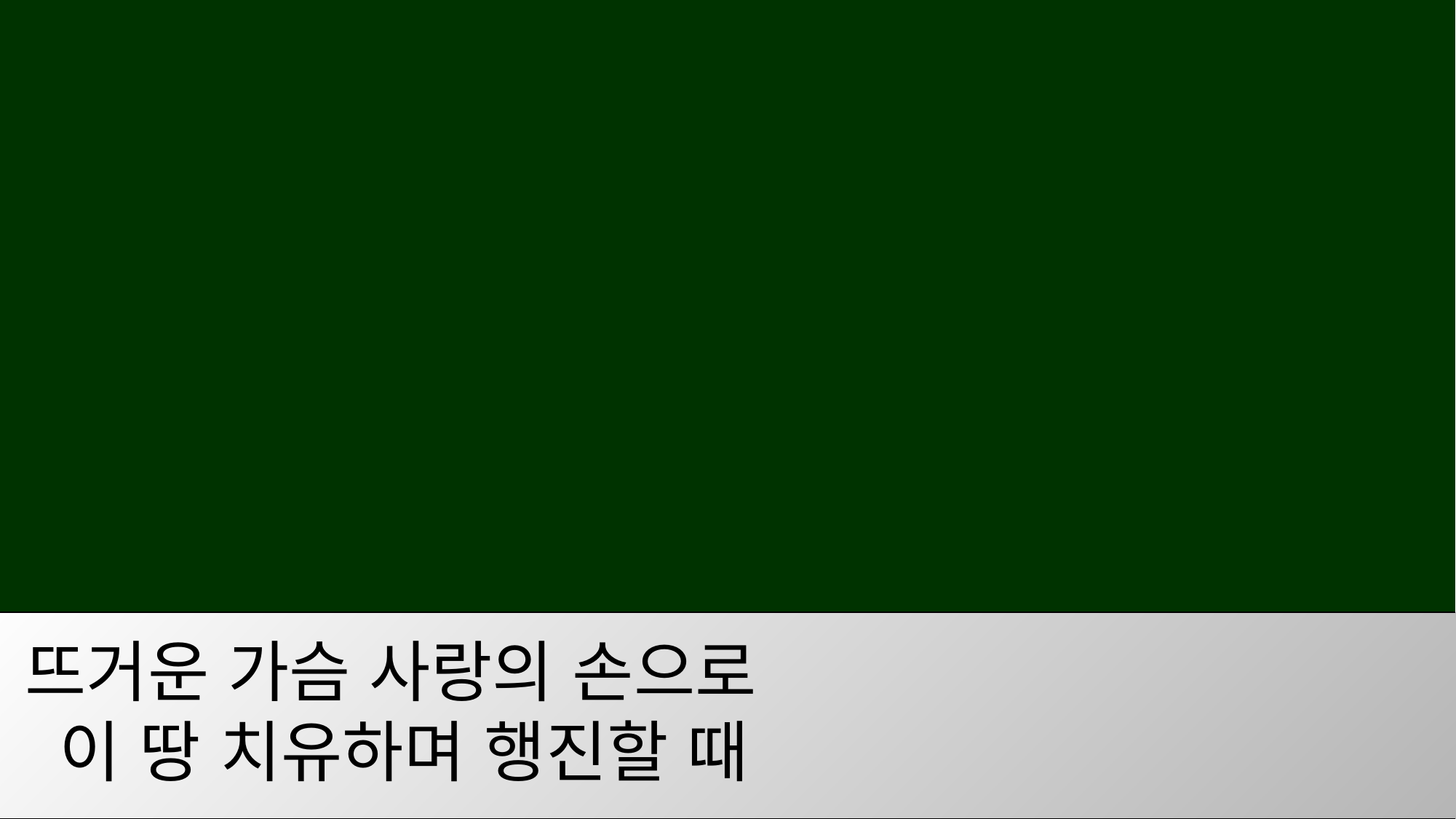

뜨거운 가슴 사랑의 손으로
 이 땅 치유하며 행진할 때